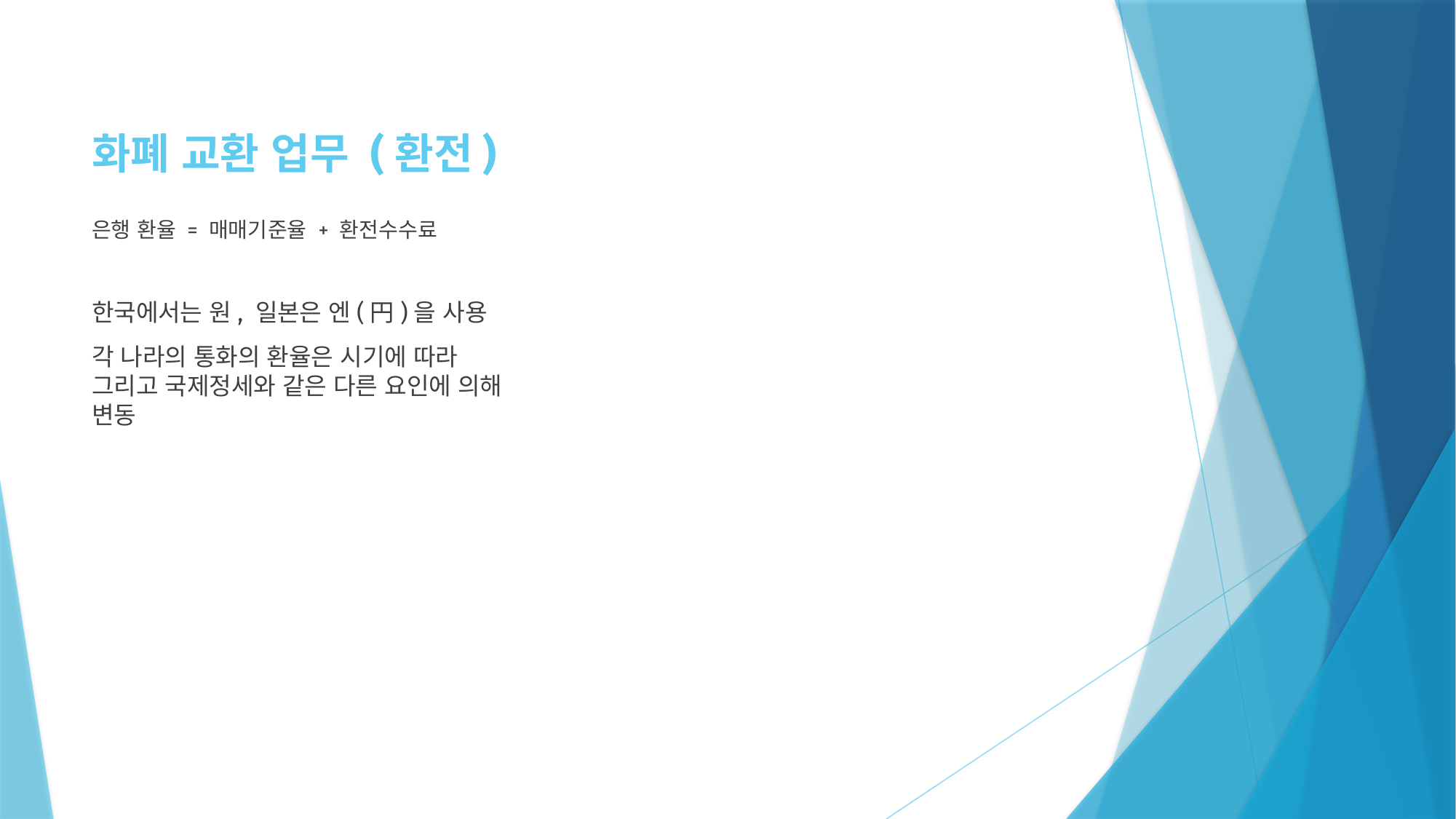

# 화폐 교환 업무 (환전)
은행 환율 = 매매기준율 + 환전수수료

한국에서는 원, 일본은 엔(円)을 사용
각 나라의 통화의 환율은 시기에 따라 그리고 국제정세와 같은 다른 요인에 의해 변동